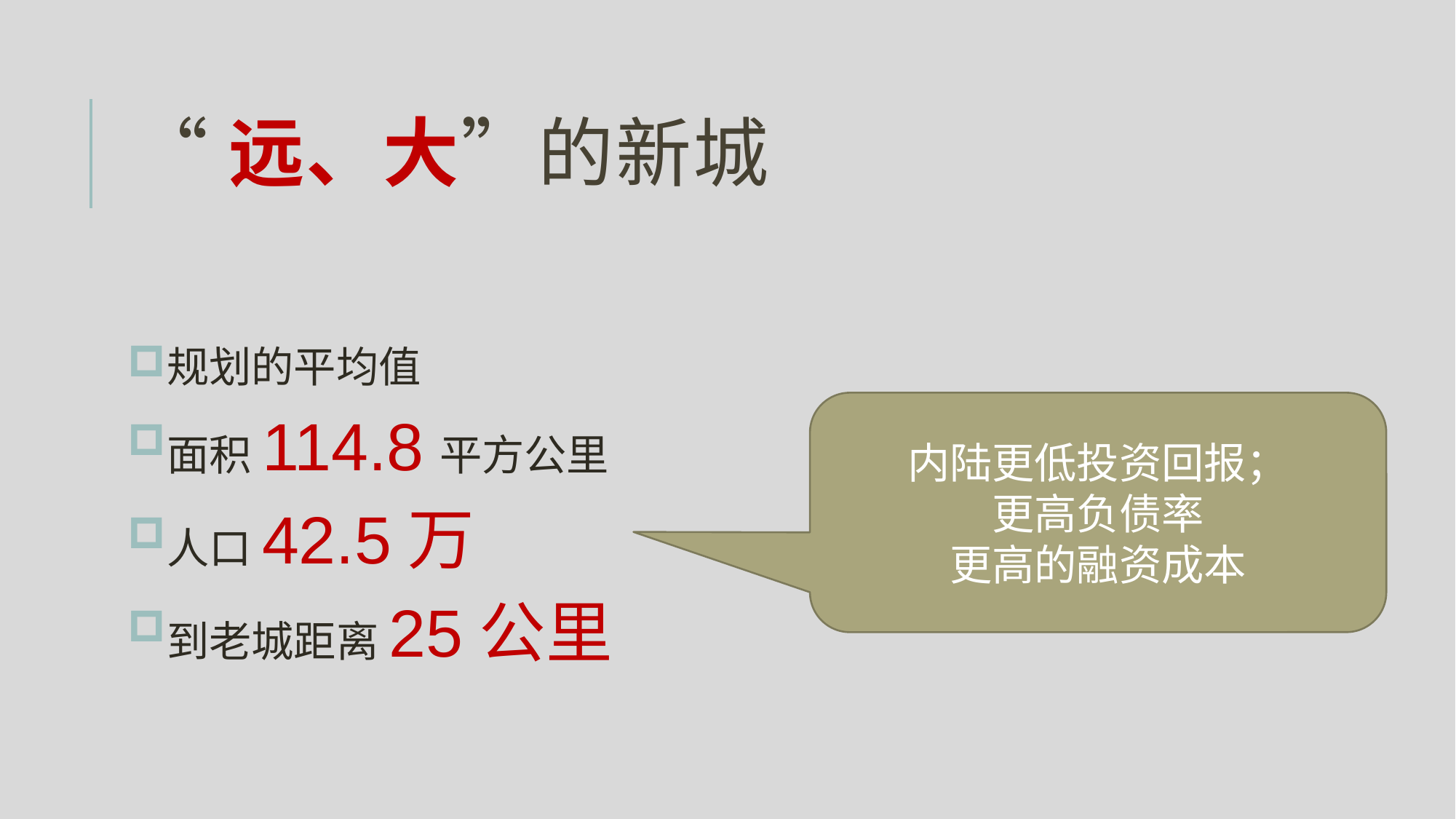

# “远、大”的新城
规划的平均值
面积114.8平方公里
人口42.5万
到老城距离25公里
内陆更低投资回报；
更高负债率
更高的融资成本